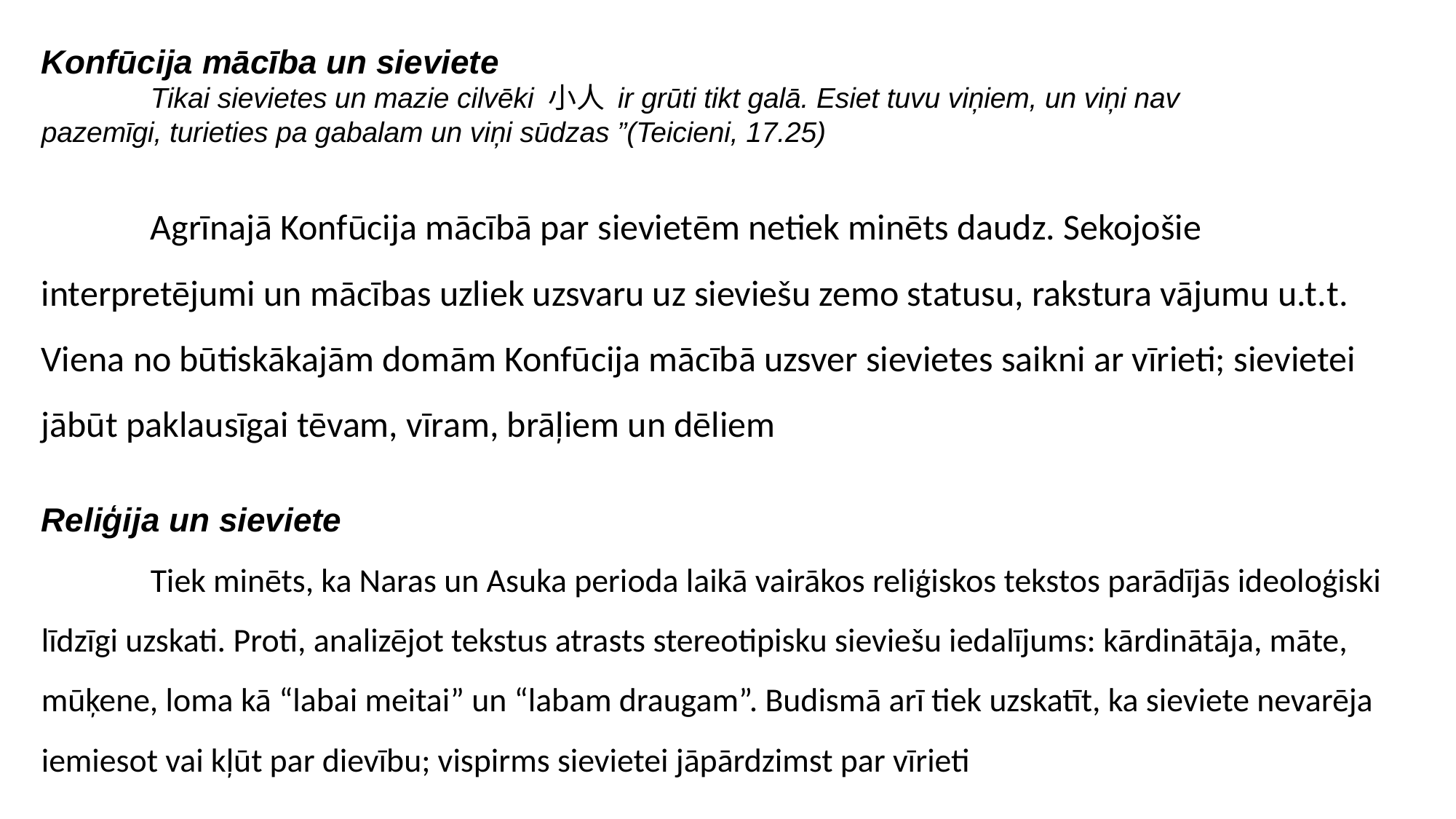

Konfūcija mācība un sieviete
	Tikai sievietes un mazie cilvēki 小人 ir grūti tikt galā. Esiet tuvu viņiem, un viņi nav
pazemīgi, turieties pa gabalam un viņi sūdzas ”(Teicieni, 17.25)

	Agrīnajā Konfūcija mācībā par sievietēm netiek minēts daudz. Sekojošie interpretējumi un mācības uzliek uzsvaru uz sieviešu zemo statusu, rakstura vājumu u.t.t. Viena no būtiskākajām domām Konfūcija mācībā uzsver sievietes saikni ar vīrieti; sievietei jābūt paklausīgai tēvam, vīram, brāļiem un dēliem

Reliģija un sieviete
	Tiek minēts, ka Naras un Asuka perioda laikā vairākos reliģiskos tekstos parādījās ideoloģiski līdzīgi uzskati. Proti, analizējot tekstus atrasts stereotipisku sieviešu iedalījums: kārdinātāja, māte, mūķene, loma kā “labai meitai” un “labam draugam”. Budismā arī tiek uzskatīt, ka sieviete nevarēja iemiesot vai kļūt par dievību; vispirms sievietei jāpārdzimst par vīrieti